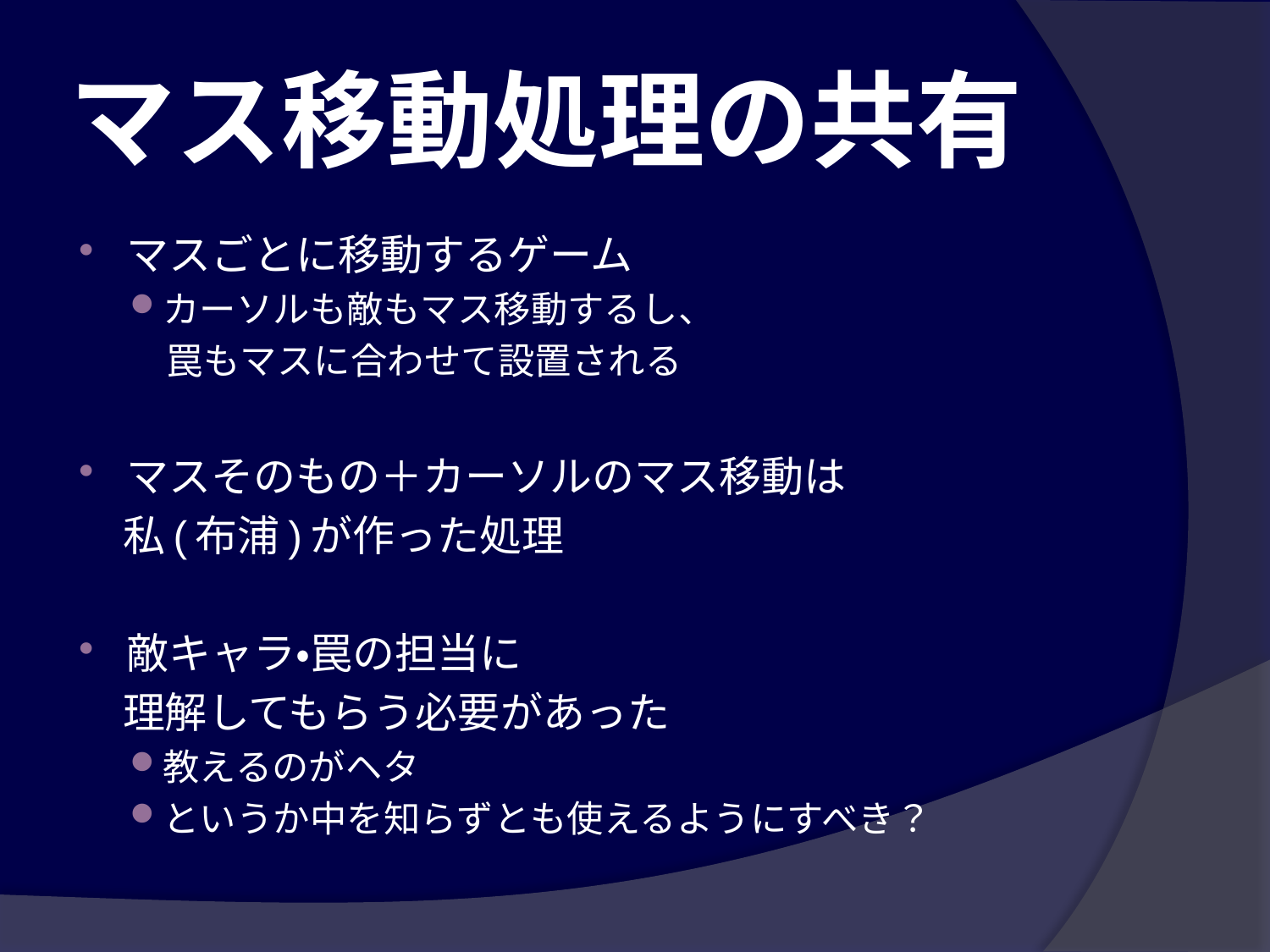

# マス移動処理の共有
マスごとに移動するゲーム
カーソルも敵もマス移動するし、
　罠もマスに合わせて設置される

マスそのもの＋カーソルのマス移動は
　私(布浦)が作った処理

敵キャラ・罠の担当に
　理解してもらう必要があった
教えるのがヘタ
というか中を知らずとも使えるようにすべき？